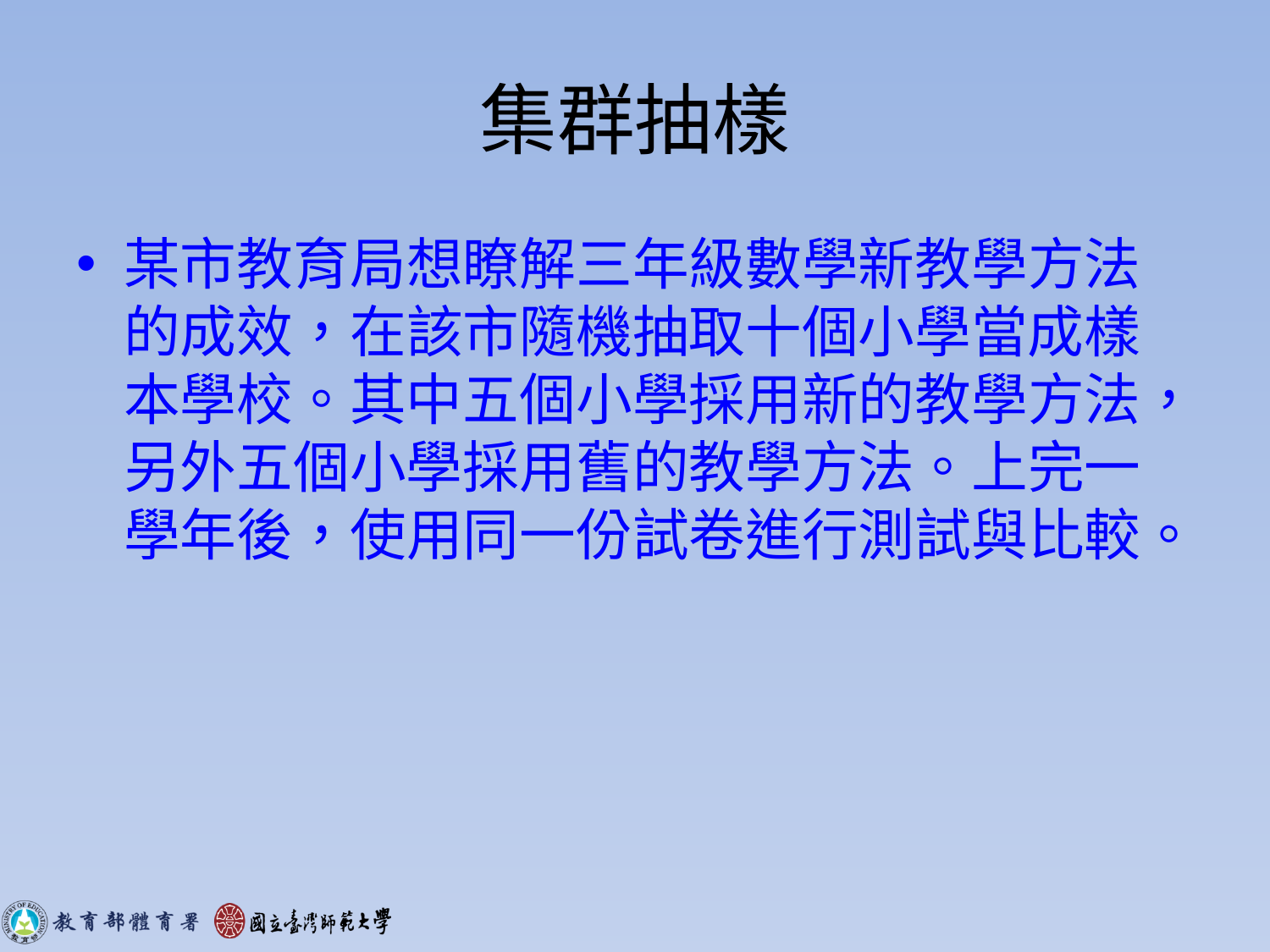

# 集群抽樣
某市教育局想瞭解三年級數學新教學方法的成效，在該市隨機抽取十個小學當成樣本學校。其中五個小學採用新的教學方法，另外五個小學採用舊的教學方法。上完一學年後，使用同一份試卷進行測試與比較。